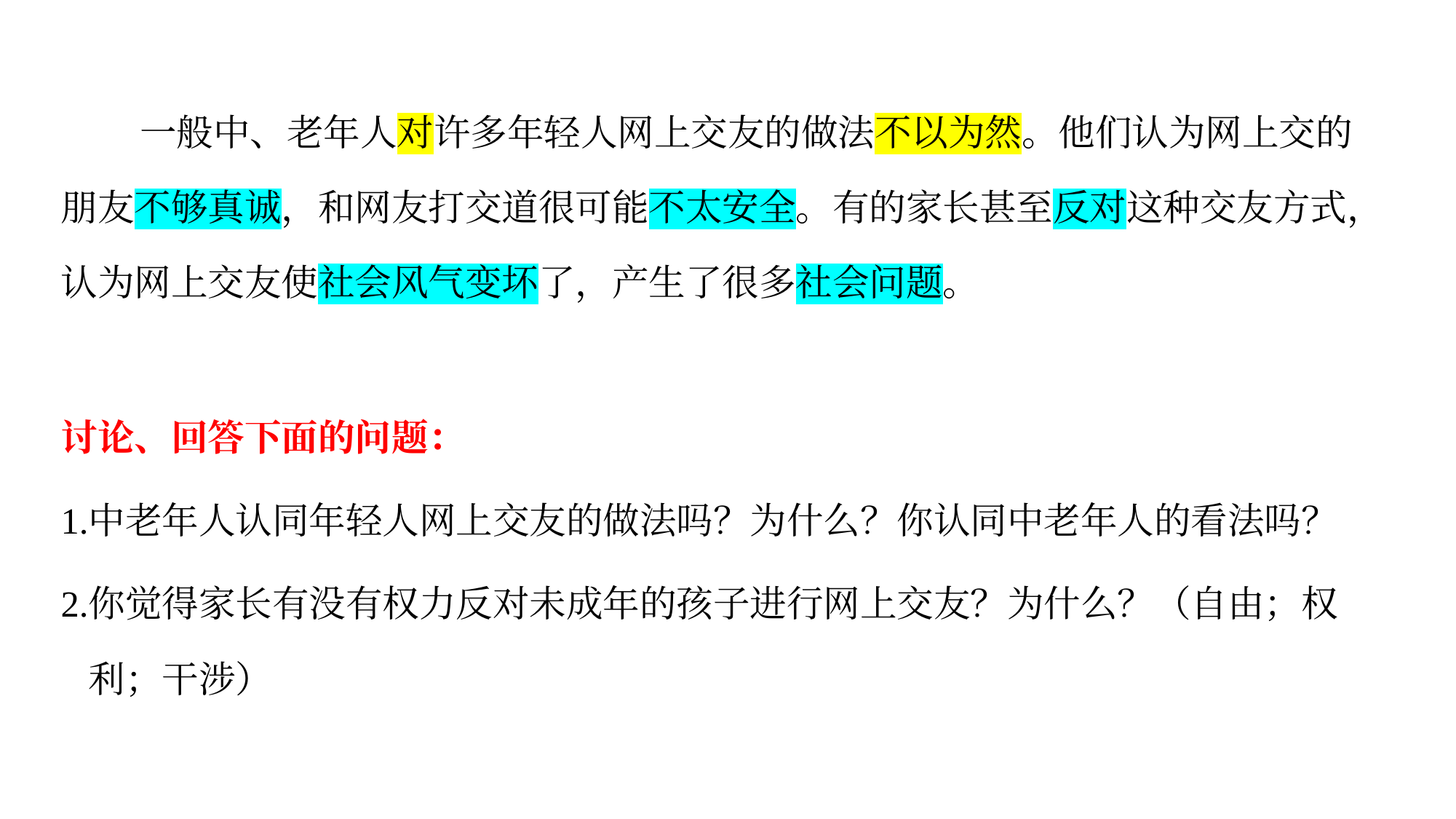

一般中、老年人对许多年轻人网上交友的做法不以为然。他们认为网上交的朋友不够真诚，和网友打交道很可能不太安全。有的家长甚至反对这种交友方式，认为网上交友使社会风气变坏了，产生了很多社会问题。

讨论、回答下面的问题：
中老年人认同年轻人网上交友的做法吗？为什么？你认同中老年人的看法吗？
你觉得家长有没有权力反对未成年的孩子进行网上交友？为什么？（自由；权利；干涉）